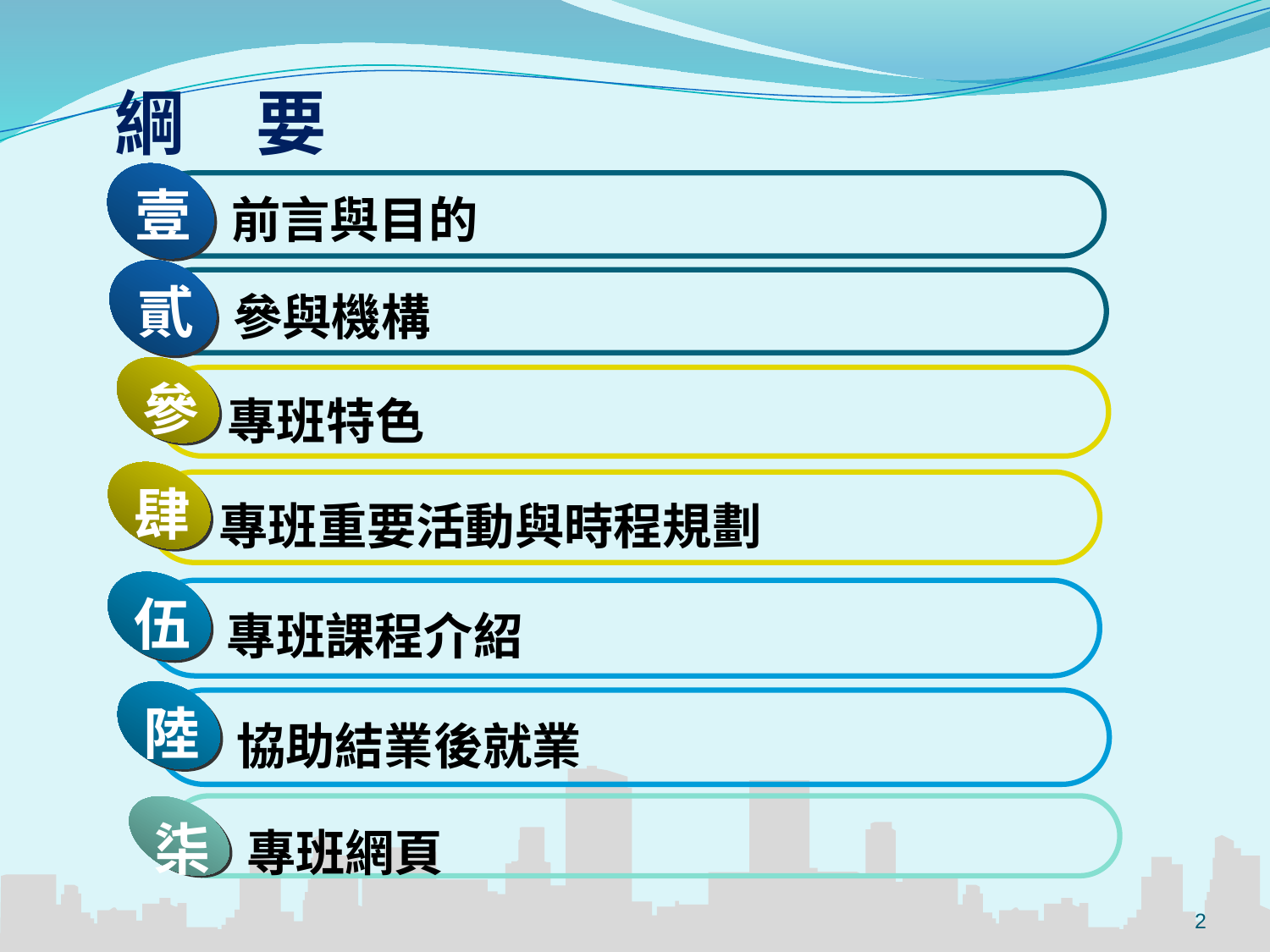

# 綱　要

壹
前言與目的

貳
參與機構

參
專班特色

肆
專班重要活動與時程規劃

伍
專班課程介紹

陸
協助結業後就業

柒
專班網頁
2